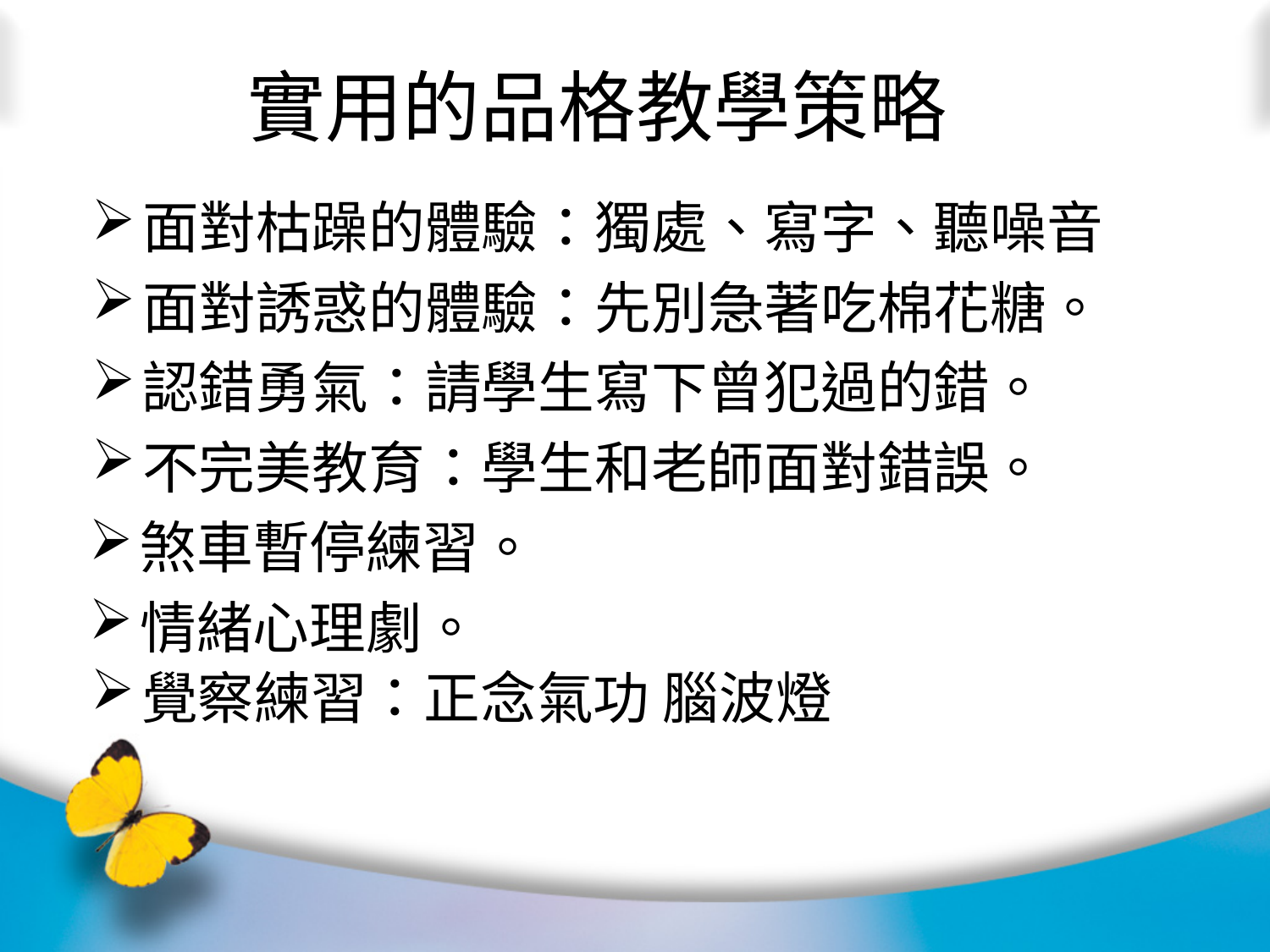

# 實用的品格教學策略
面對枯躁的體驗：獨處、寫字、聽噪音
面對誘惑的體驗：先別急著吃棉花糖。
認錯勇氣：請學生寫下曾犯過的錯。
不完美教育：學生和老師面對錯誤。
煞車暫停練習。
情緒心理劇。
覺察練習：正念氣功 腦波燈